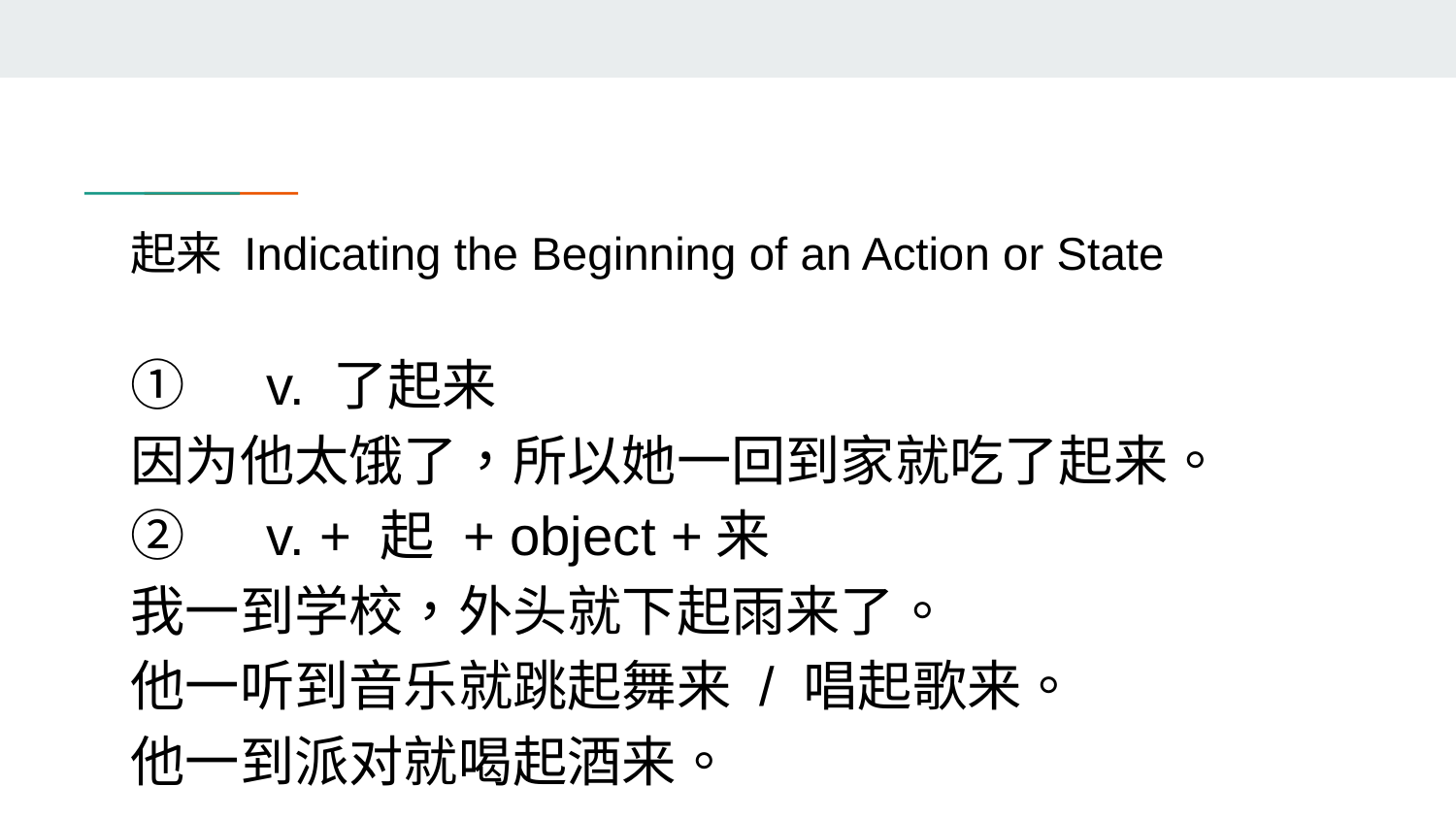

# 起来 Indicating the Beginning of an Action or State
①　v. 了起来
因为他太饿了，所以她一回到家就吃了起来。
②　v. + 起 + object +来
我一到学校，外头就下起雨来了。
他一听到音乐就跳起舞来 / 唱起歌来。
他一到派对就喝起酒来。